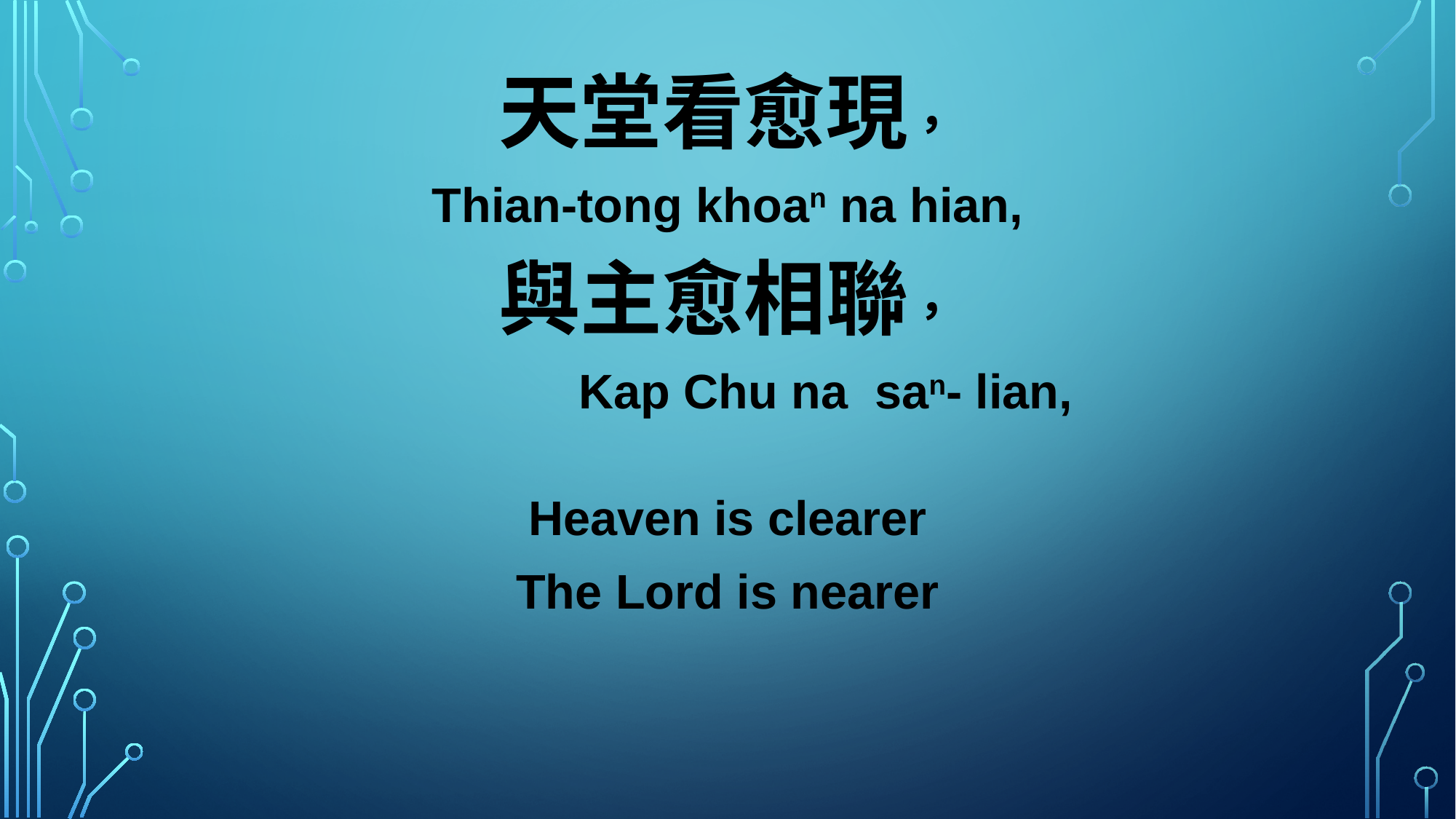

天堂看愈現，
Thian-tong khoan na hian,
與主愈相聯，
                            Kap Chu na  san- lian,

Heaven is clearer
The Lord is nearer